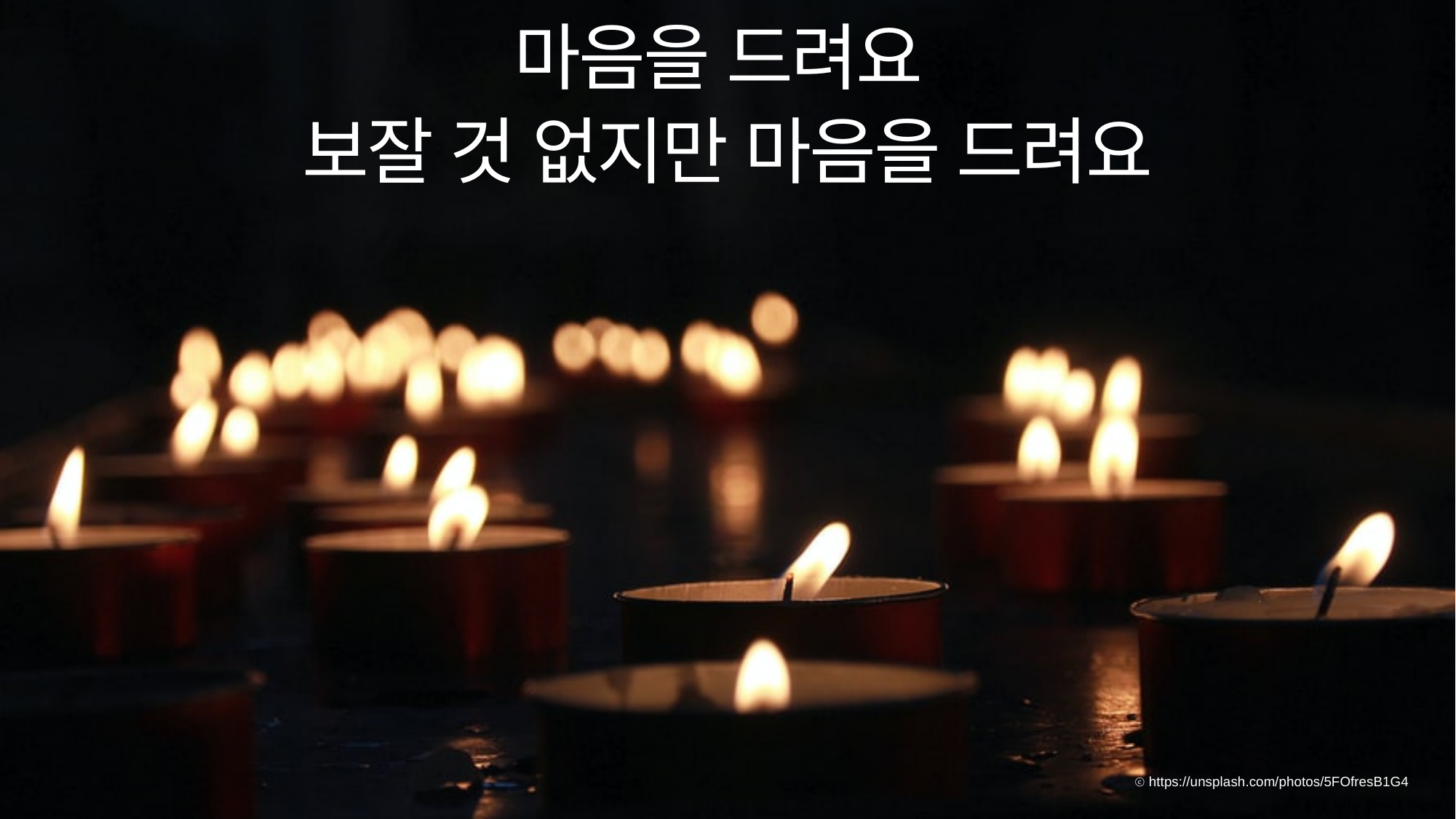

마음을 드려요
보잘 것 없지만 마음을 드려요